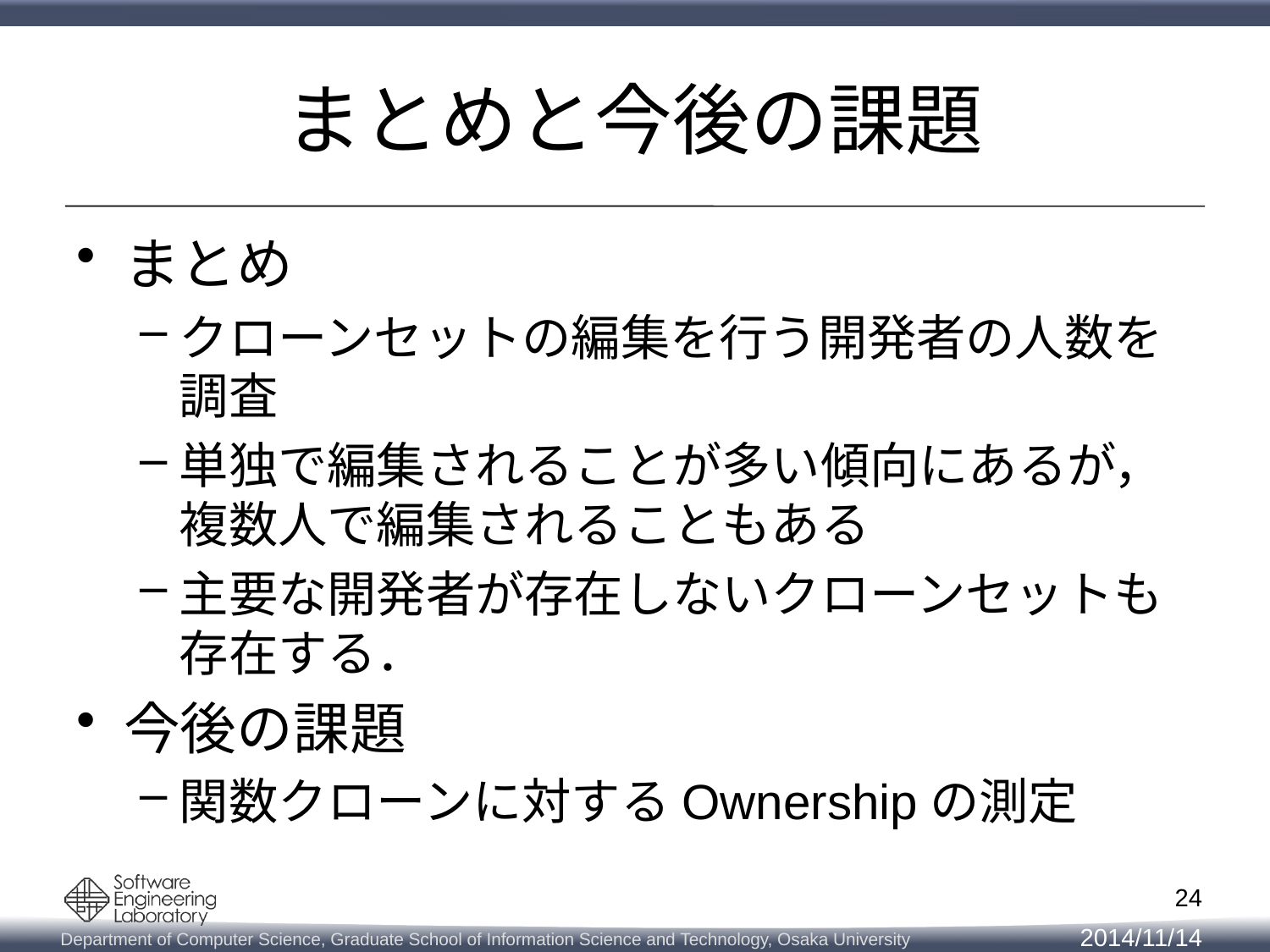

# まとめと今後の課題
まとめ
クローンセットの編集を行う開発者の人数を調査
単独で編集されることが多い傾向にあるが，複数人で編集されることもある
主要な開発者が存在しないクローンセットも存在する．
今後の課題
関数クローンに対するOwnershipの測定
24
2014/11/14